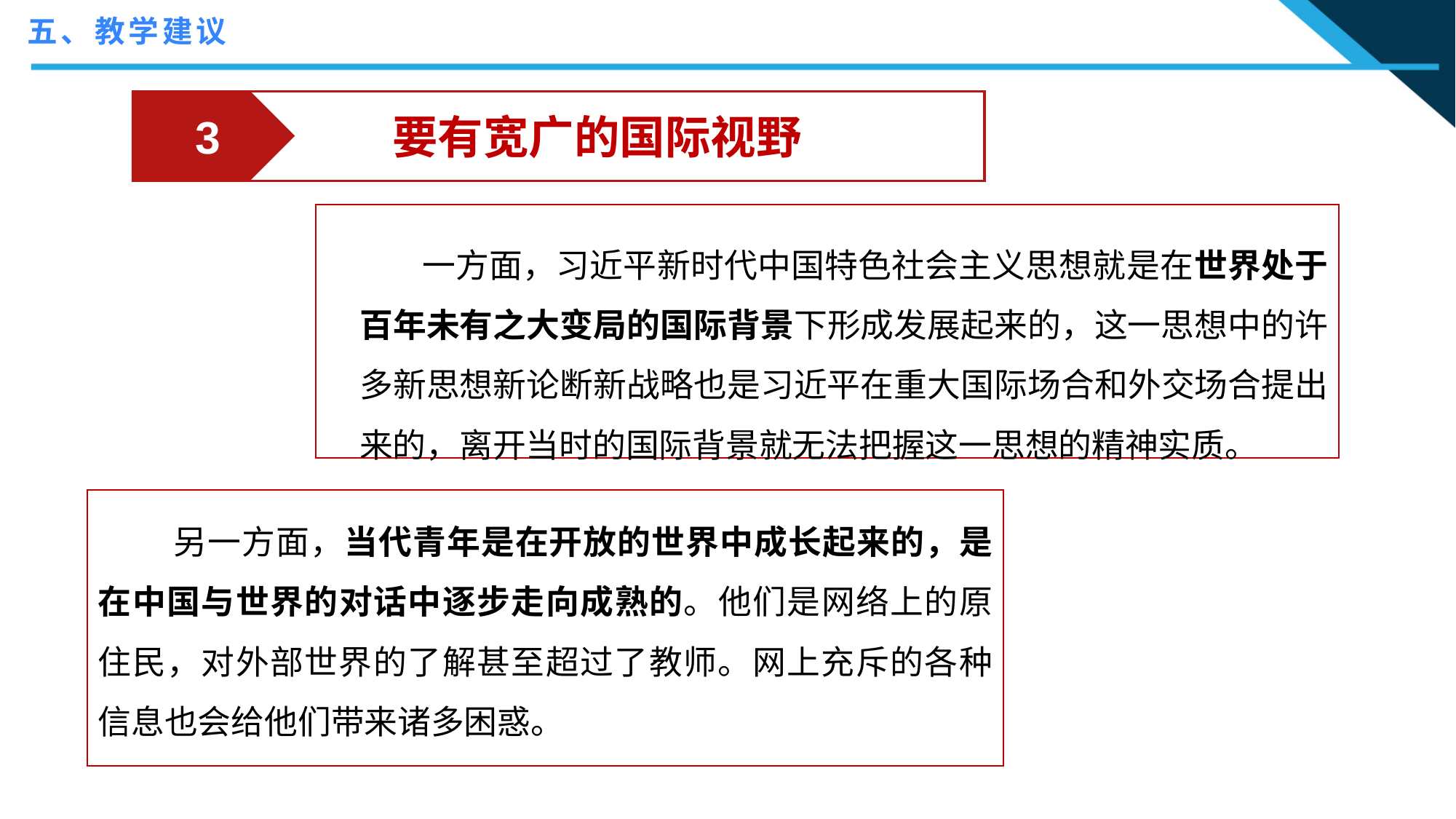

五、教学建议

 3
要有宽广的国际视野

       一方面，习近平新时代中国特色社会主义思想就是在世界处于百年未有之大变局的国际背景下形成发展起来的，这一思想中的许多新思想新论断新战略也是习近平在重大国际场合和外交场合提出来的，离开当时的国际背景就无法把握这一思想的精神实质。

        另一方面，当代青年是在开放的世界中成长起来的，是在中国与世界的对话中逐步走向成熟的。他们是网络上的原住民，对外部世界的了解甚至超过了教师。网上充斥的各种信息也会给他们带来诸多困惑。